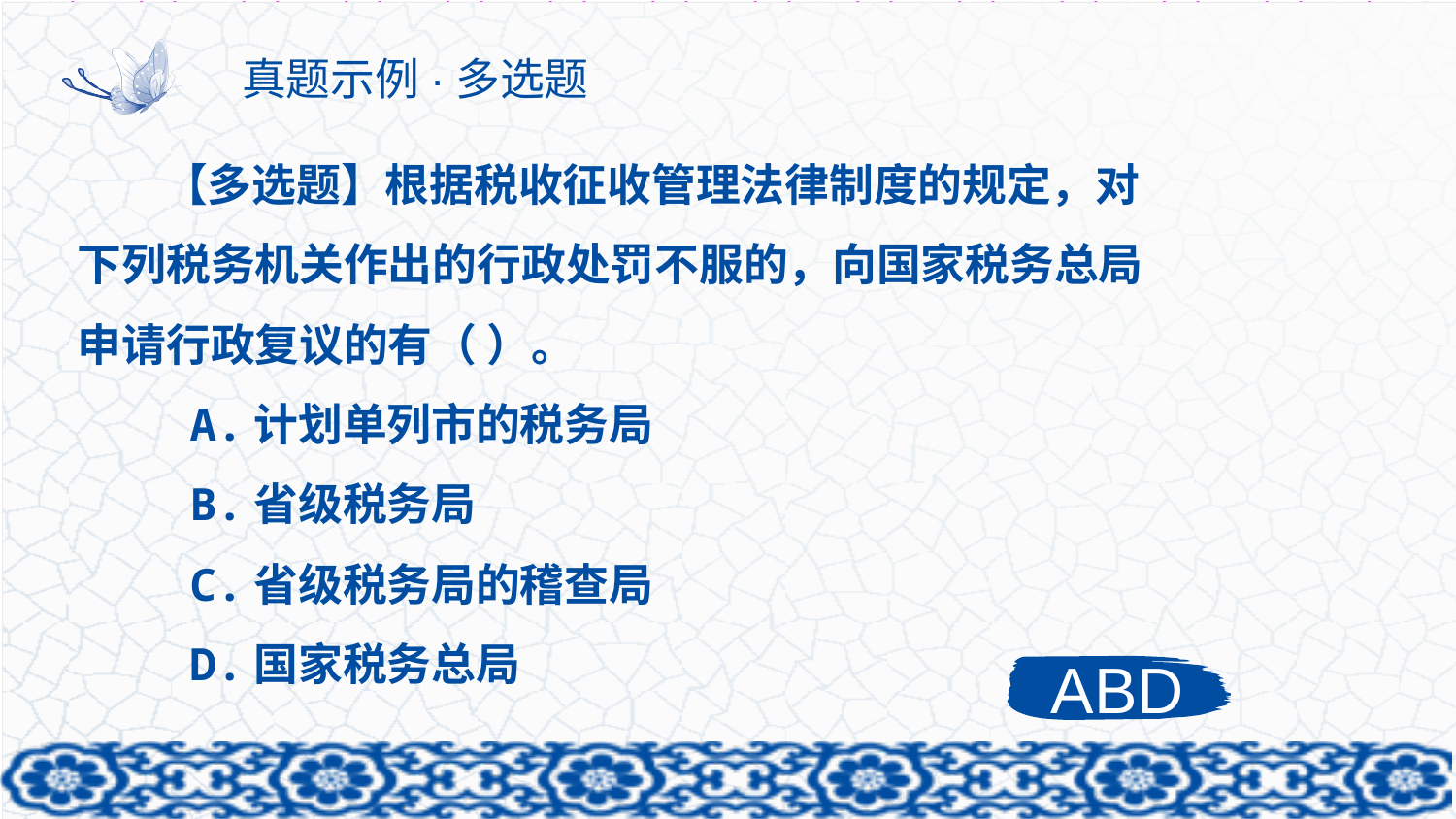

# 真题示例·多选题
【多选题】根据税收征收管理法律制度的规定，对下列税务机关作出的行政处罚不服的，向国家税务总局申请行政复议的有（ ）。
 A.计划单列市的税务局
 B.省级税务局
 C.省级税务局的稽查局
 D.国家税务总局
ABD